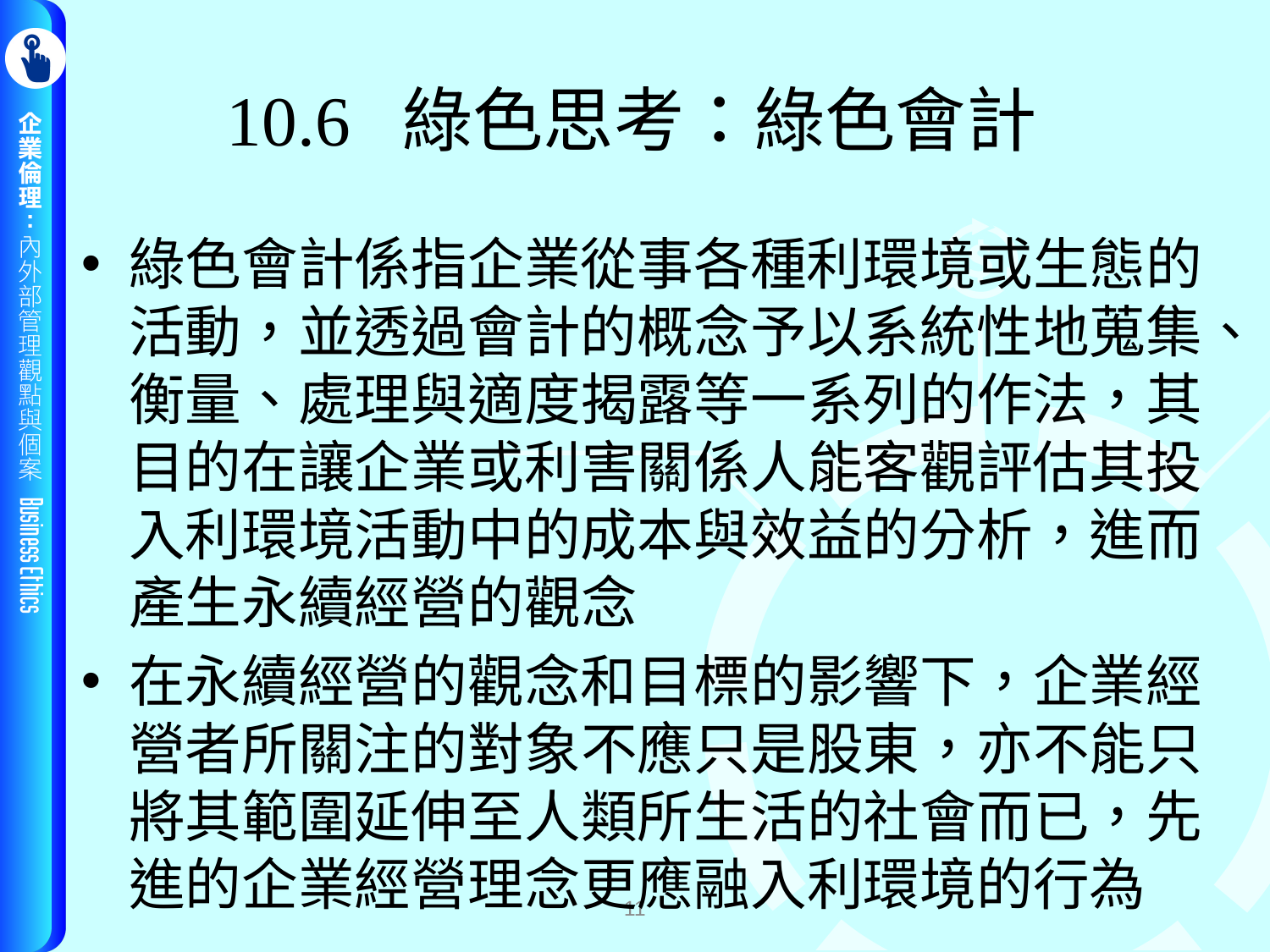

# 10.6  綠色思考：綠色會計
綠色會計係指企業從事各種利環境或生態的活動，並透過會計的概念予以系統性地蒐集、衡量、處理與適度揭露等一系列的作法，其目的在讓企業或利害關係人能客觀評估其投入利環境活動中的成本與效益的分析，進而產生永續經營的觀念
在永續經營的觀念和目標的影響下，企業經營者所關注的對象不應只是股東，亦不能只將其範圍延伸至人類所生活的社會而已，先進的企業經營理念更應融入利環境的行為
11